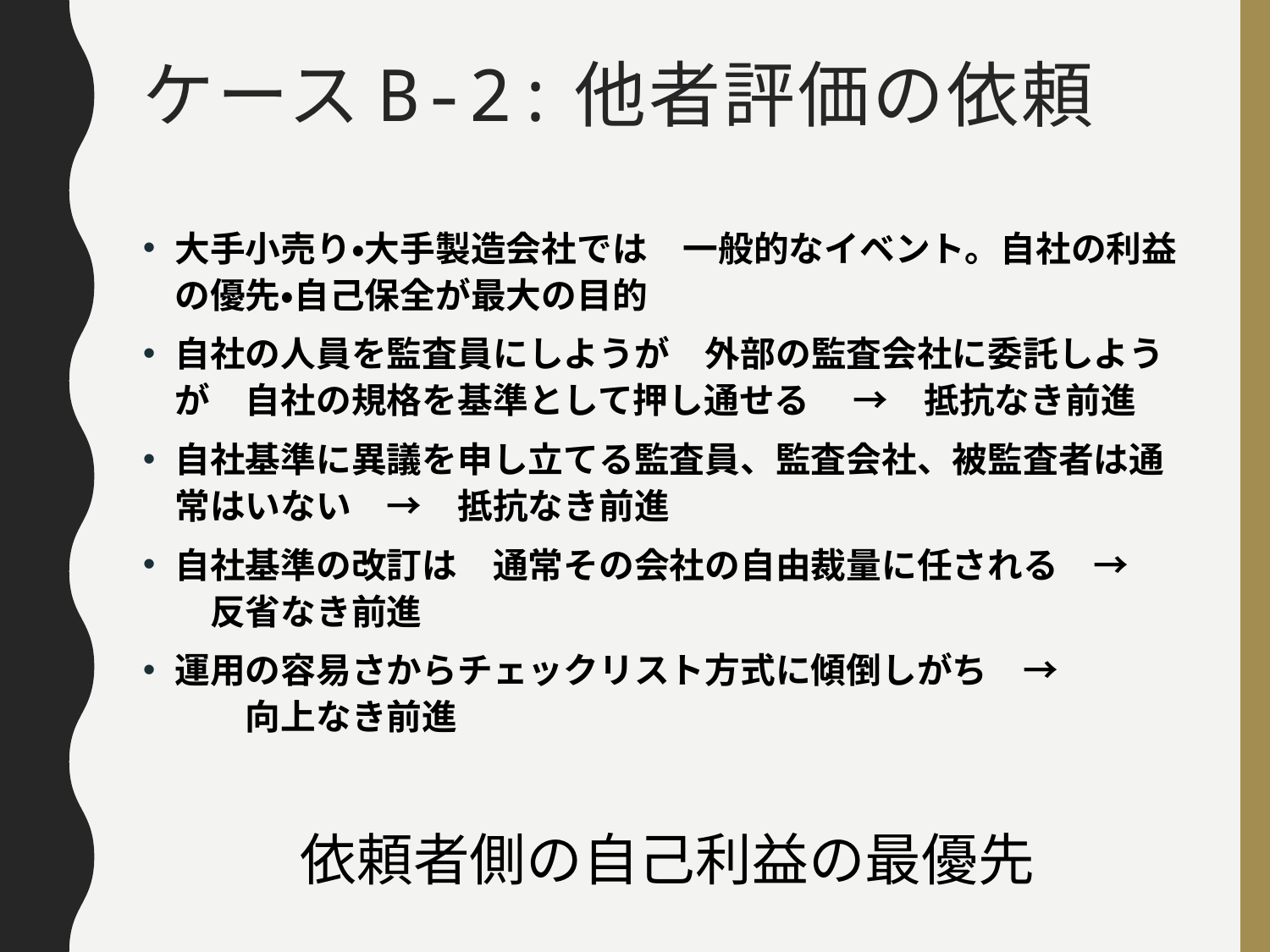

# ケースB-2:他者評価の依頼
大手小売り・大手製造会社では　一般的なイベント。自社の利益の優先・自己保全が最大の目的
自社の人員を監査員にしようが　外部の監査会社に委託しようが　自社の規格を基準として押し通せる　 →　抵抗なき前進
自社基準に異議を申し立てる監査員、監査会社、被監査者は通常はいない　→　抵抗なき前進
自社基準の改訂は　通常その会社の自由裁量に任される　→　　反省なき前進
運用の容易さからチェックリスト方式に傾倒しがち　→　　　　　向上なき前進

依頼者側の自己利益の最優先